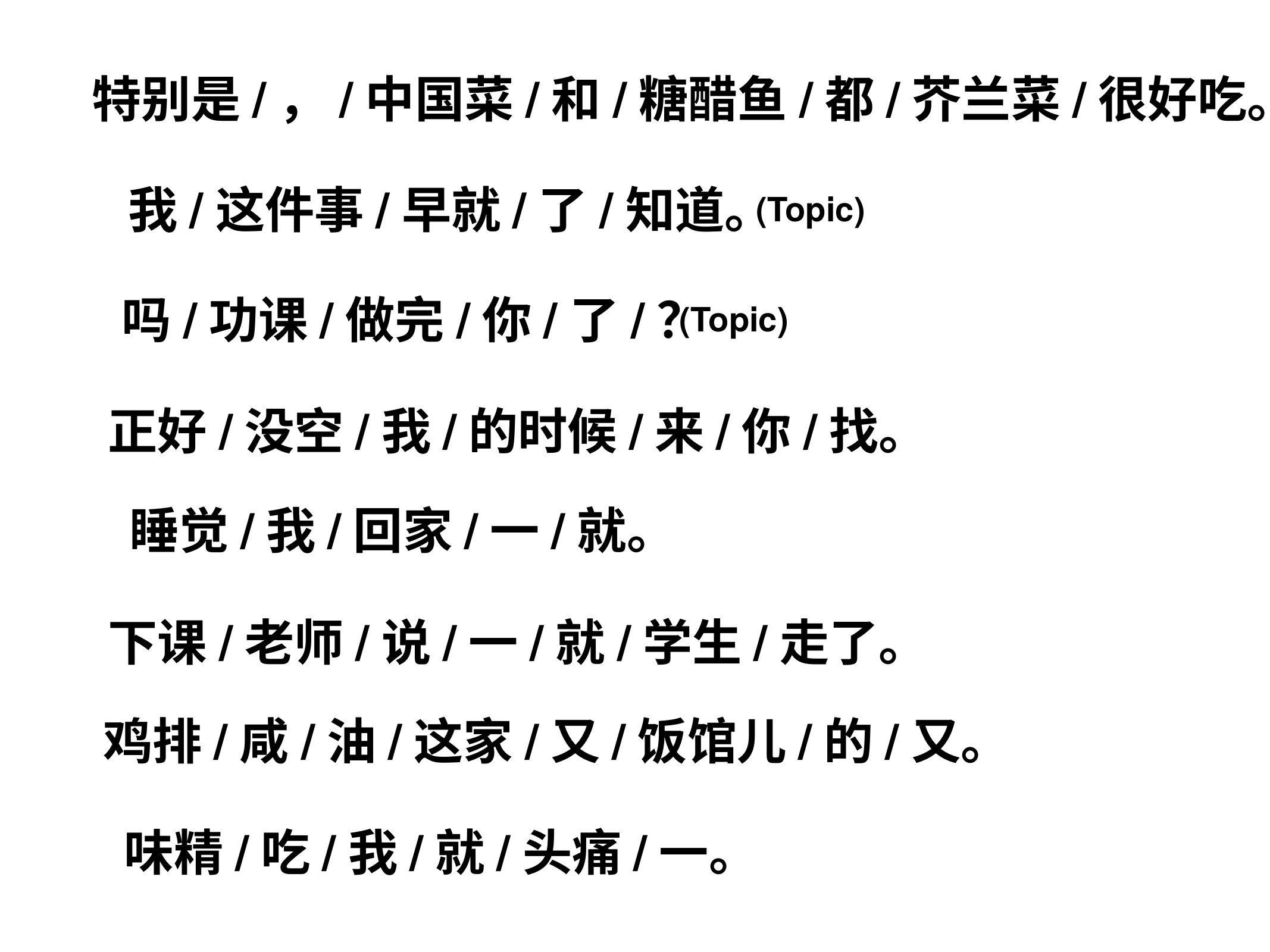

特别是/，/中国菜/和/糖醋鱼/都/芥兰菜/很好吃。
我/这件事/早就/了/知道。
(Topic)
吗/功课/做完/你/了/？
(Topic)
正好/没空/我/的时候/来/你/找。
睡觉/我/回家/一/就。
下课/老师/说/一/就/学生/走了。
鸡排/咸/油/这家/又/饭馆儿/的/又。
味精/吃/我/就/头痛/一。